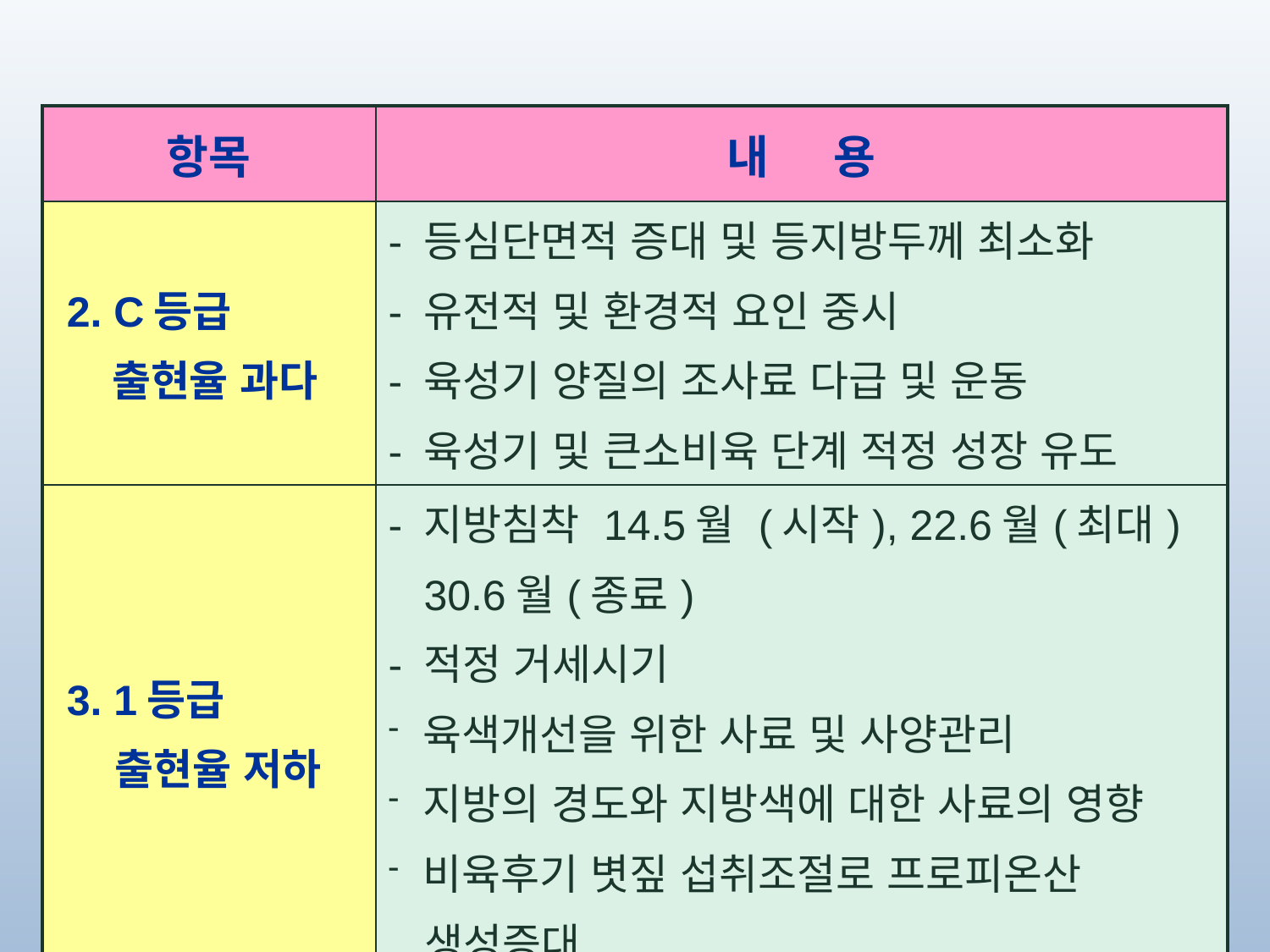

| 항목 | 내 용 |
| --- | --- |
| 2. C등급 출현율 과다 | - 등심단면적 증대 및 등지방두께 최소화 - 유전적 및 환경적 요인 중시 - 육성기 양질의 조사료 다급 및 운동 - 육성기 및 큰소비육 단계 적정 성장 유도 |
| 3. 1등급 출현율 저하 | - 지방침착 14.5월 (시작), 22.6월(최대) 30.6월(종료) - 적정 거세시기 육색개선을 위한 사료 및 사양관리 지방의 경도와 지방색에 대한 사료의 영향 비육후기 볏짚 섭취조절로 프로피온산 생성증대 |